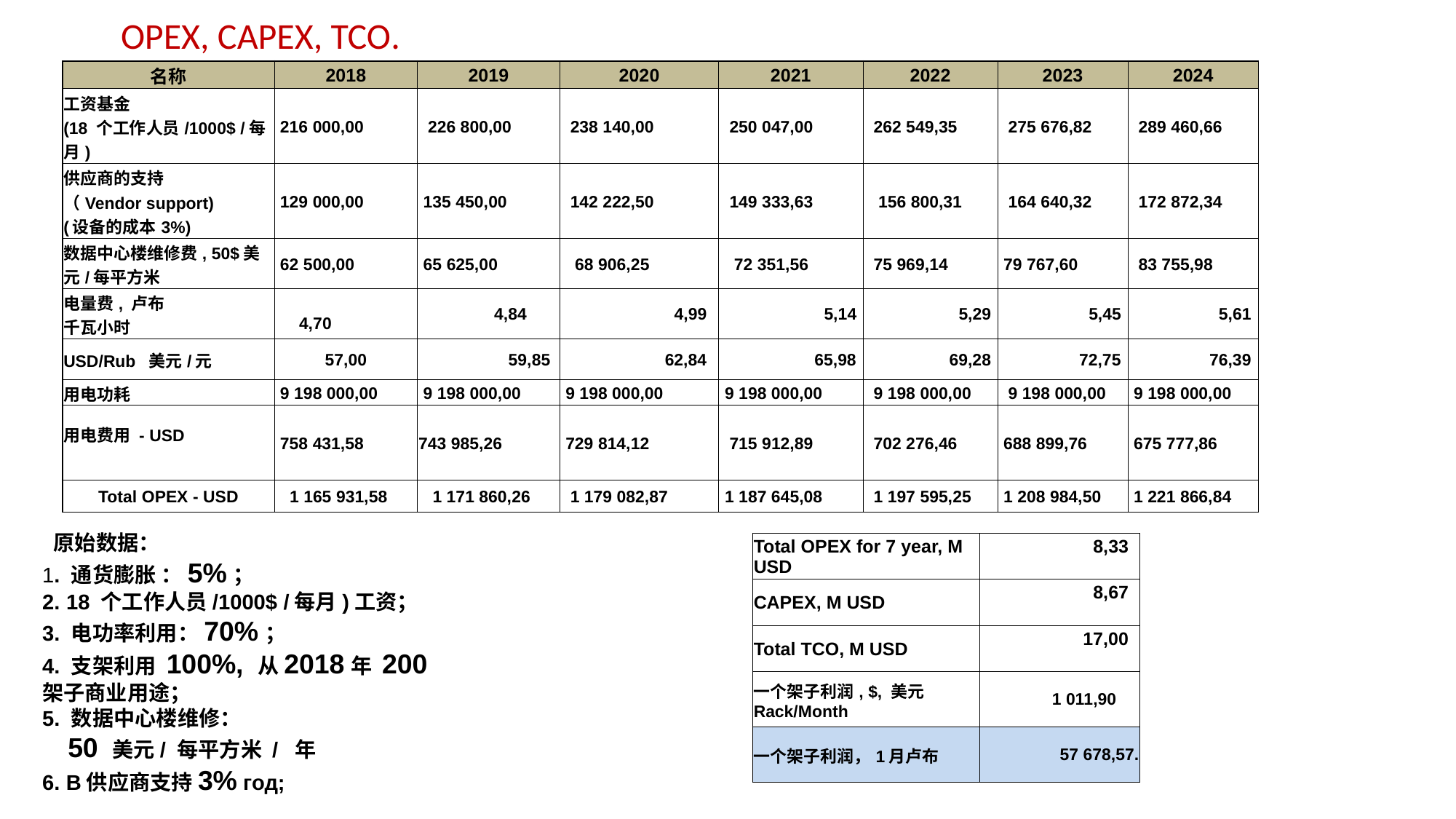

OPEX, CAPEX, TCO.
| 名称 | 2018 | 2019 | 2020 | 2021 | 2022 | 2023 | 2024 |
| --- | --- | --- | --- | --- | --- | --- | --- |
| 工资基金 (18 个工作人员/1000$ /每月) | 216 000,00 | 226 800,00 | 238 140,00 | 250 047,00 | 262 549,35 | 275 676,82 | 289 460,66 |
| 供应商的支持 （Vendor support) (设备的成本3%) | 129 000,00 | 135 450,00 | 142 222,50 | 149 333,63 | 156 800,31 | 164 640,32 | 172 872,34 |
| 数据中心楼维修费, 50$美元/每平方米 | 62 500,00 | 65 625,00 | 68 906,25 | 72 351,56 | 75 969,14 | 79 767,60 | 83 755,98 |
| 电量费, 卢布 千瓦小时 | 4,70 | 4,84 | 4,99 | 5,14 | 5,29 | 5,45 | 5,61 |
| USD/Rub 美元/元 | 57,00 | 59,85 | 62,84 | 65,98 | 69,28 | 72,75 | 76,39 |
| 用电功耗 | 9 198 000,00 | 9 198 000,00 | 9 198 000,00 | 9 198 000,00 | 9 198 000,00 | 9 198 000,00 | 9 198 000,00 |
| 用电费用 - USD | 758 431,58 | 743 985,26 | 729 814,12 | 715 912,89 | 702 276,46 | 688 899,76 | 675 777,86 |
| Total OPEX - USD | 1 165 931,58 | 1 171 860,26 | 1 179 082,87 | 1 187 645,08 | 1 197 595,25 | 1 208 984,50 | 1 221 866,84 |
 原始数据：
1. 通货膨胀 ：5%；
2. 18 个工作人员/1000$ /每月)工资；
3. 电功率利用：70%；
4. 支架利用 100%, 从2018年 200 架子商业用途；
5. 数据中心楼维修：
    50 美元/ 每平方米 /  年
6. В供应商支持3% год;                                                                                                                             7. PUE 1,5
| Total OPEX for 7 year, M USD | 8,33 |
| --- | --- |
| CAPEX, M USD | 8,67 |
| Total TCO, M USD | 17,00 |
| 一个架子利润, $, 美元Rack/Month | 1 011,90 |
| 一个架子利润，1月卢布 | 57 678,57. |